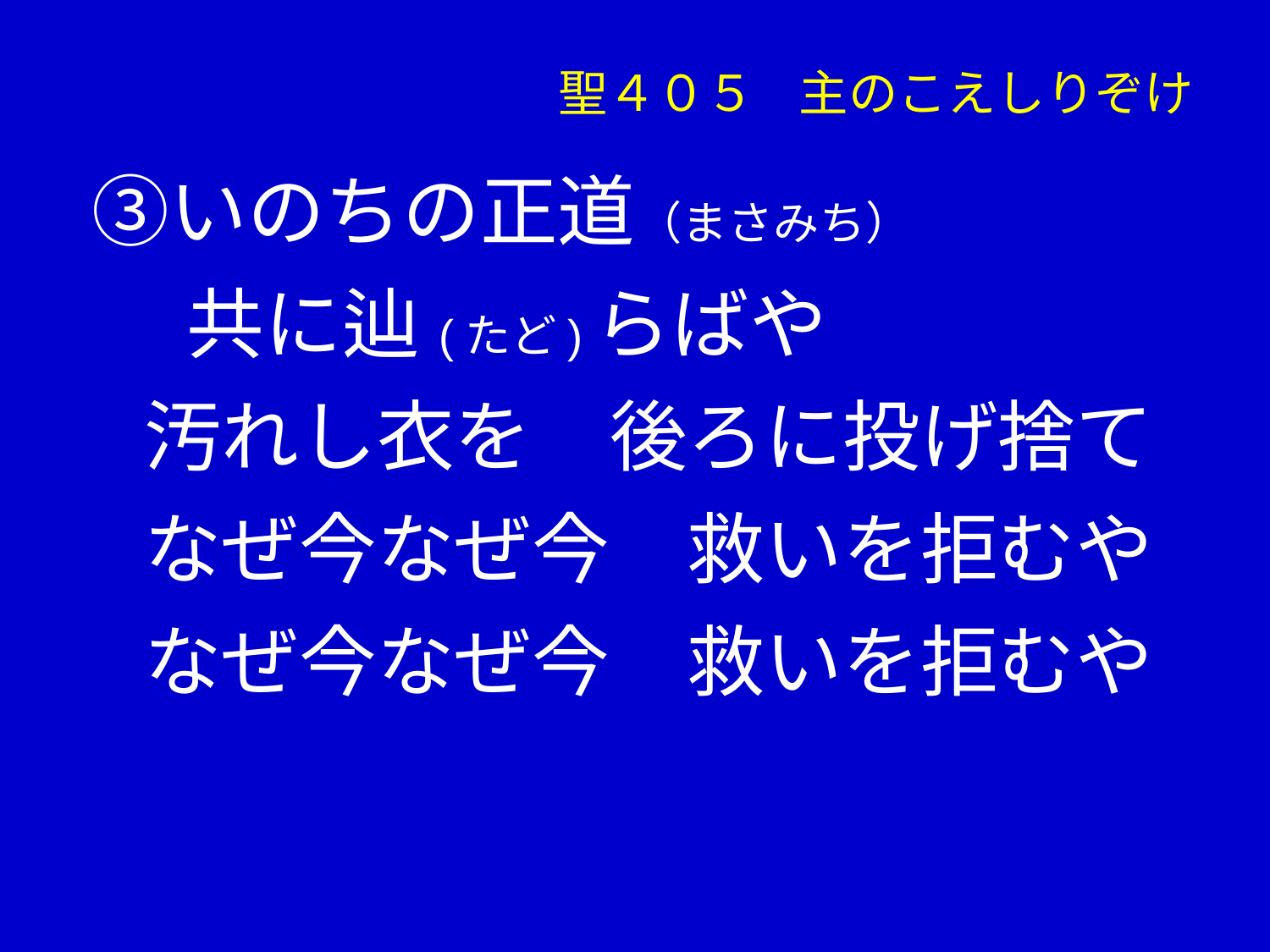

聖４０５    主のこえしりぞけ
　③いのちの正道（まさみち）
　　 共に辿(たど)らばや
　   汚れし衣を　後ろに投げ捨て
　   なぜ今なぜ今　救いを拒むや
　   なぜ今なぜ今　救いを拒むや